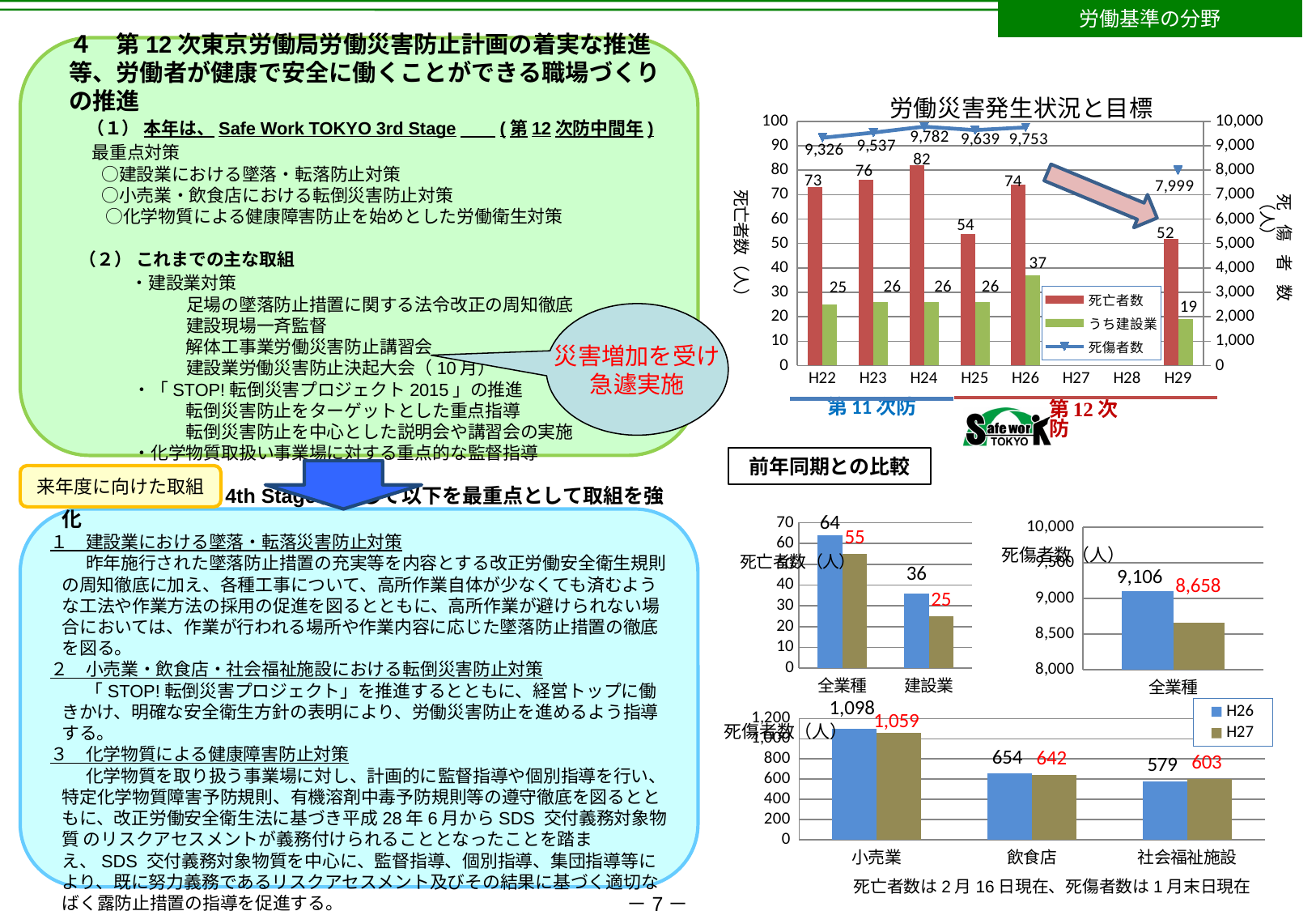

労働基準の分野

　４　第12次東京労働局労働災害防止計画の着実な推進等、労働者が健康で安全に働くことができる職場づくりの推進
 　   （１） 本年は、Safe Work TOKYO 3rd Stage　　(第12次防中間年)
         最重点対策
　          ○建設業における墜落・転落防止対策
　          ○小売業・飲食店における転倒災害防止対策
          　○化学物質による健康障害防止を始めとした労働衛生対策

  　 （２） これまでの主な取組
　　　　 ・建設業対策
　　　　　　　　足場の墜落防止措置に関する法令改正の周知徹底
　　　　　　　　建設現場一斉監督
　　　　　　　　解体工事業労働災害防止講習会
　　　　　　　　建設業労働災害防止決起大会（10月）
　　　　　・「STOP!転倒災害プロジェクト2015」の推進
　　　　　　　　転倒災害防止をターゲットとした重点指導
　　　　　　　　転倒災害防止を中心とした説明会や講習会の実施
　　　　　・化学物質取扱い事業場に対する重点的な監督指導

### Chart: 労働災害発生状況と目標

| Category | 死亡者数 | うち建設業 | 死傷者数 |
|---|---|---|---|
| H22 | 73.0 | 25.0 | 9326.0 |
| H23 | 76.0 | 26.0 | 9537.0 |
| H24 | 82.0 | 26.0 | 9782.0 |
| H25 | 54.0 | 26.0 | 9639.0 |
| H26 | 74.0 | 37.0 | 9753.0 |
| H27 | None | None | None |
| H28 | None | None | None |
| H29 | 52.0 | 19.0 | 7999.0 |
災害増加を受け
急遽実施
前年同期との比較

来年度に向けた取組

### Chart

| Category | H26 | H27 |
|---|---|---|
| 全業種 | 9106.0 | 8658.0 |

### Chart

| Category | H26 | H27 |
|---|---|---|
| 全業種 | 64.0 | 55.0 |
| 建設業 | 36.0 | 25.0 |
12次防4年度目（4th Stage）として以下を最重点として取組を強化
１　建設業における墜落・転落災害防止対策
　　昨年施行された墜落防止措置の充実等を内容とする改正労働安全衛生規則の周知徹底に加え、各種工事について、高所作業自体が少なくても済むような工法や作業方法の採用の促進を図るとともに、高所作業が避けられない場合においては、作業が行われる場所や作業内容に応じた墜落防止措置の徹底を図る。
２　小売業・飲食店・社会福祉施設における転倒災害防止対策
　　「STOP!転倒災害プロジェクト」を推進するとともに、経営トップに働きかけ、明確な安全衛生方針の表明により、労働災害防止を進めるよう指導する。
３　化学物質による健康障害防止対策
　　化学物質を取り扱う事業場に対し、計画的に監督指導や個別指導を行い、特定化学物質障害予防規則、有機溶剤中毒予防規則等の遵守徹底を図るとともに、改正労働安全衛生法に基づき平成28年6月からSDS 交付義務対象物質 のリスクアセスメントが義務付けられることとなったことを踏まえ、SDS 交付義務対象物質を中心に、監督指導、個別指導、集団指導等により、既に努力義務であるリスクアセスメント及びその結果に基づく適切なばく露防止措置の指導を促進する。

### Chart

| Category | H26 | H27 |
|---|---|---|
| 小売業 | 1098.0 | 1059.0 |
| 飲食店 | 654.0 | 642.0 |
| 社会福祉施設 | 579.0 | 603.0 |
死亡者数は2月16日現在、死傷者数は1月末日現在
－7－